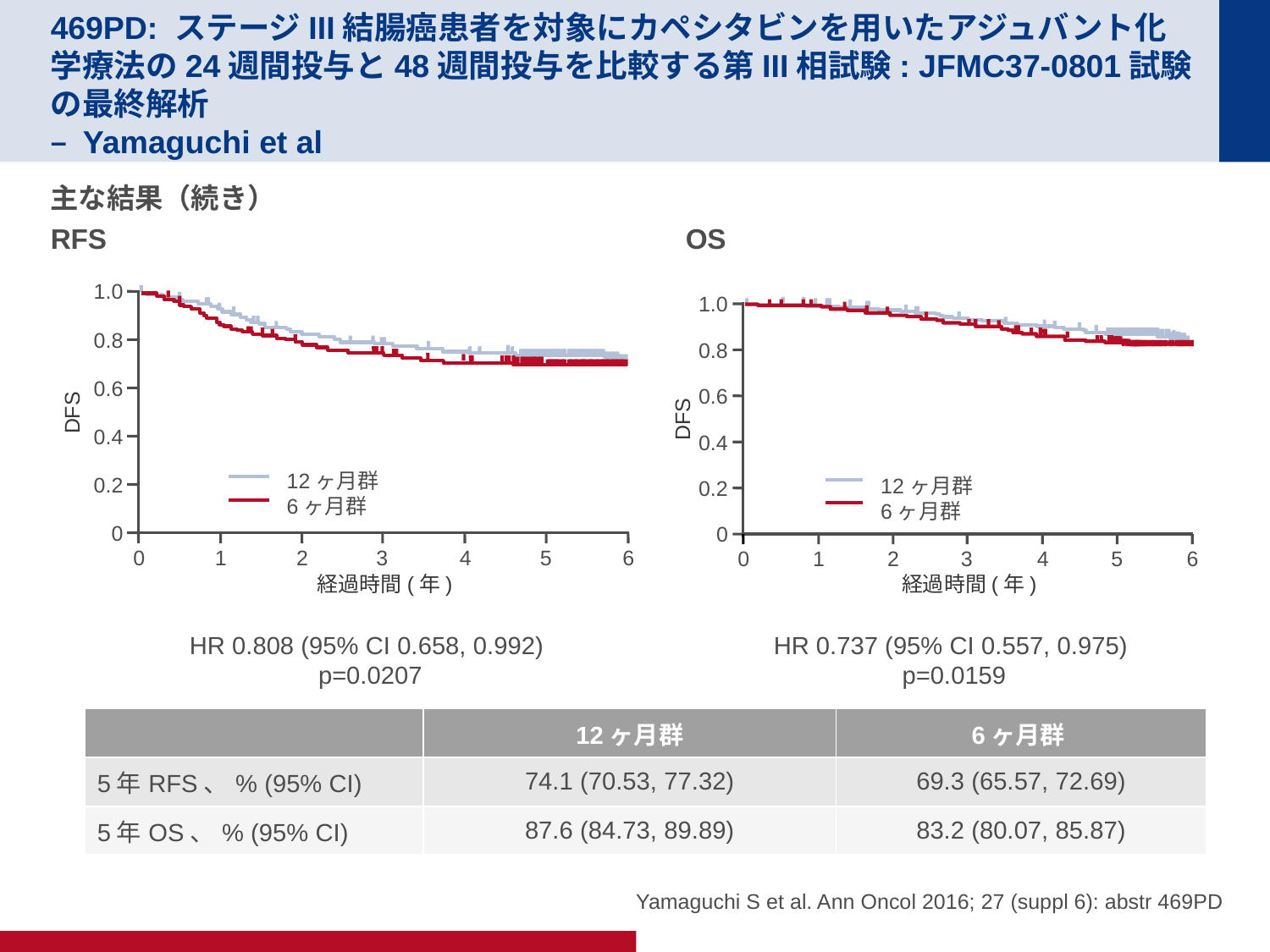

# 469PD: ステージIII結腸癌患者を対象にカペシタビンを用いたアジュバント化学療法の24週間投与と48週間投与を比較する第III相試験: JFMC37-0801試験の最終解析 – Yamaguchi et al
主な結果（続き）
RFS					OS

1.0

0.8
0.6
DFS
0.4
0.2
0
0
1
2
3
4
5
6
経過時間(年)
12ヶ月群
6ヶ月群

1.0

0.8
0.6
DFS
0.4
0.2
0
0
1
2
3
4
5
6
経過時間(年)

12ヶ月群
6ヶ月群
HR 0.808 (95% CI 0.658, 0.992)
p=0.0207
HR 0.737 (95% CI 0.557, 0.975)
p=0.0159
|  | 12ヶ月群 | 6ヶ月群 |
| --- | --- | --- |
| 5年RFS、% (95% CI) | 74.1 (70.53, 77.32) | 69.3 (65.57, 72.69) |
| 5年OS、% (95% CI) | 87.6 (84.73, 89.89) | 83.2 (80.07, 85.87) |
Yamaguchi S et al. Ann Oncol 2016; 27 (suppl 6): abstr 469PD